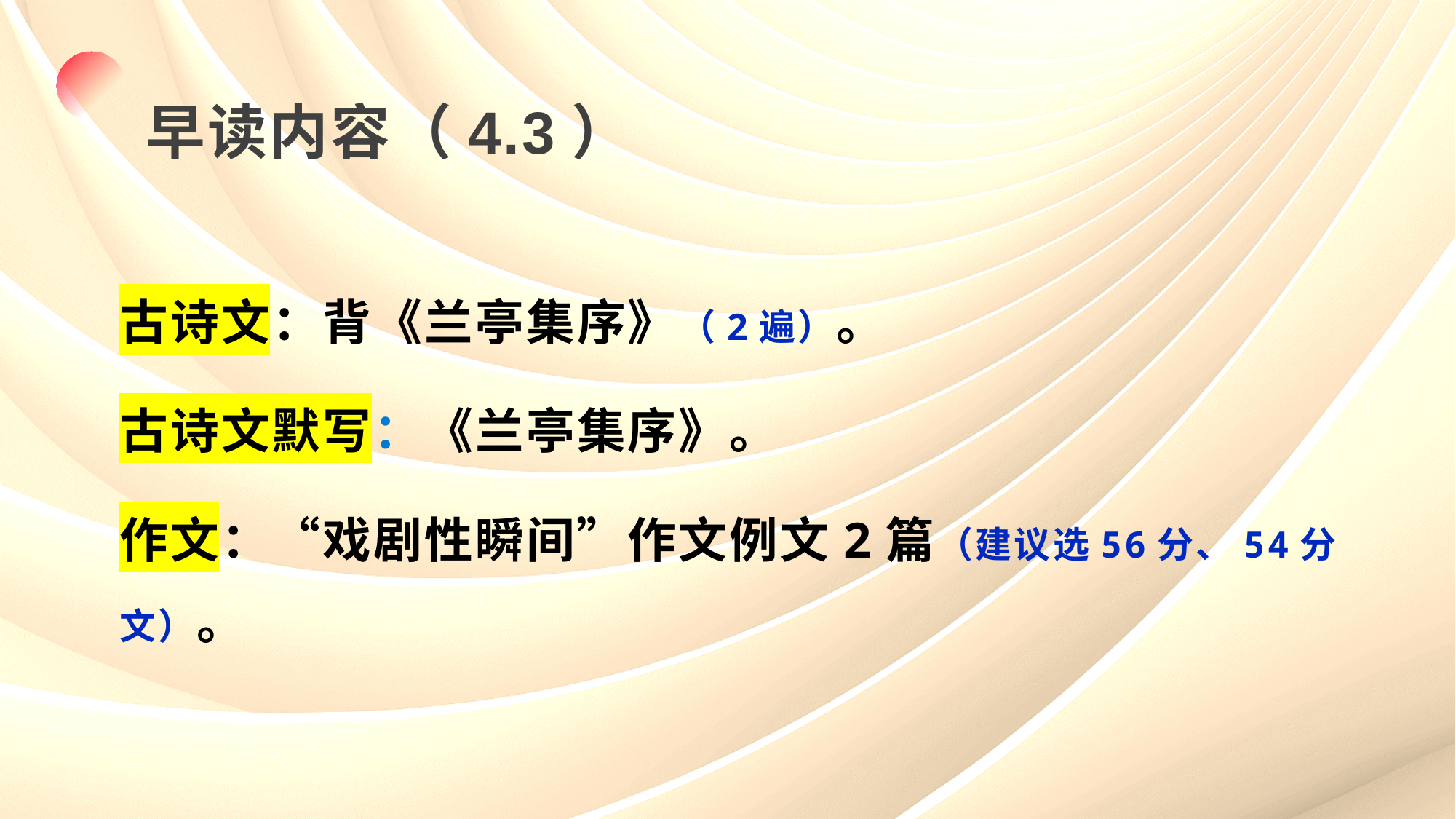

早读内容（4.3）
古诗文：背《兰亭集序》（2遍）。
古诗文默写：《兰亭集序》。
作文：“戏剧性瞬间”作文例文2篇（建议选56分、54分文）。